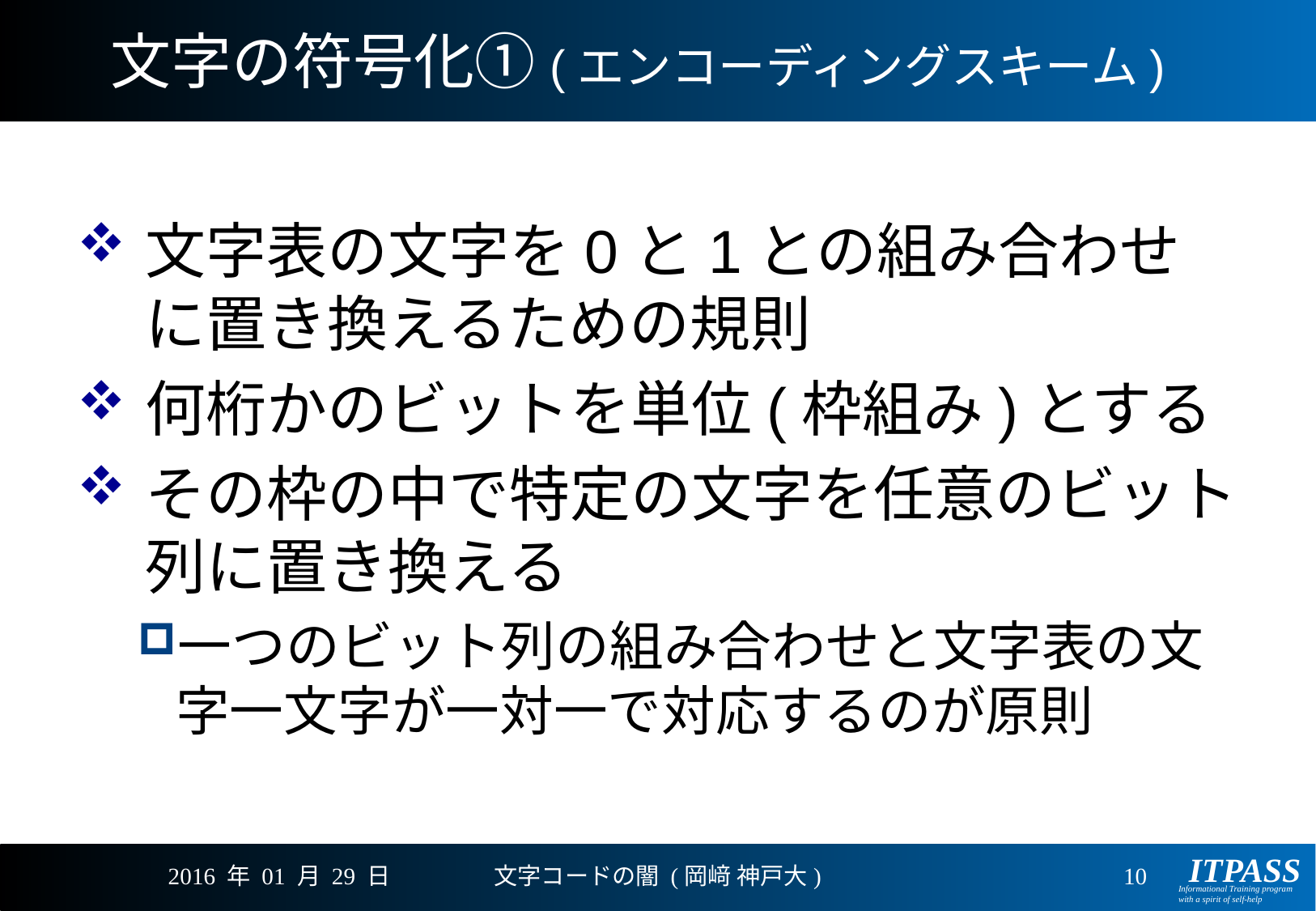

# 文字の符号化①(エンコーディングスキーム)
文字表の文字を0と1との組み合わせに置き換えるための規則
何桁かのビットを単位(枠組み)とする
その枠の中で特定の文字を任意のビット列に置き換える
一つのビット列の組み合わせと文字表の文字一文字が一対一で対応するのが原則
2016 年 01 月 29 日
文字コードの闇 (岡﨑 神戸大)
10